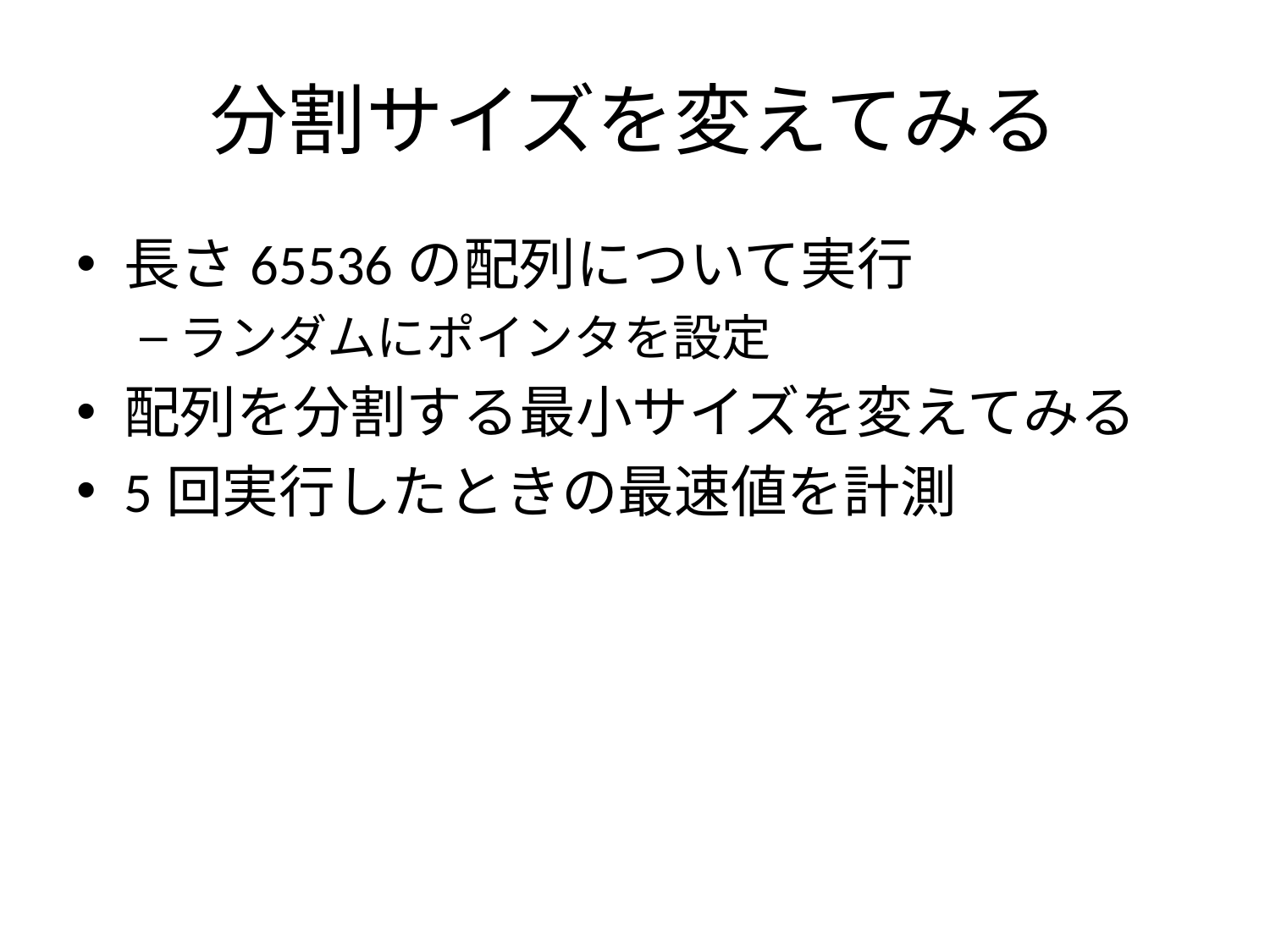

# 分割サイズを変えてみる
長さ65536の配列について実行
ランダムにポインタを設定
配列を分割する最小サイズを変えてみる
5回実行したときの最速値を計測